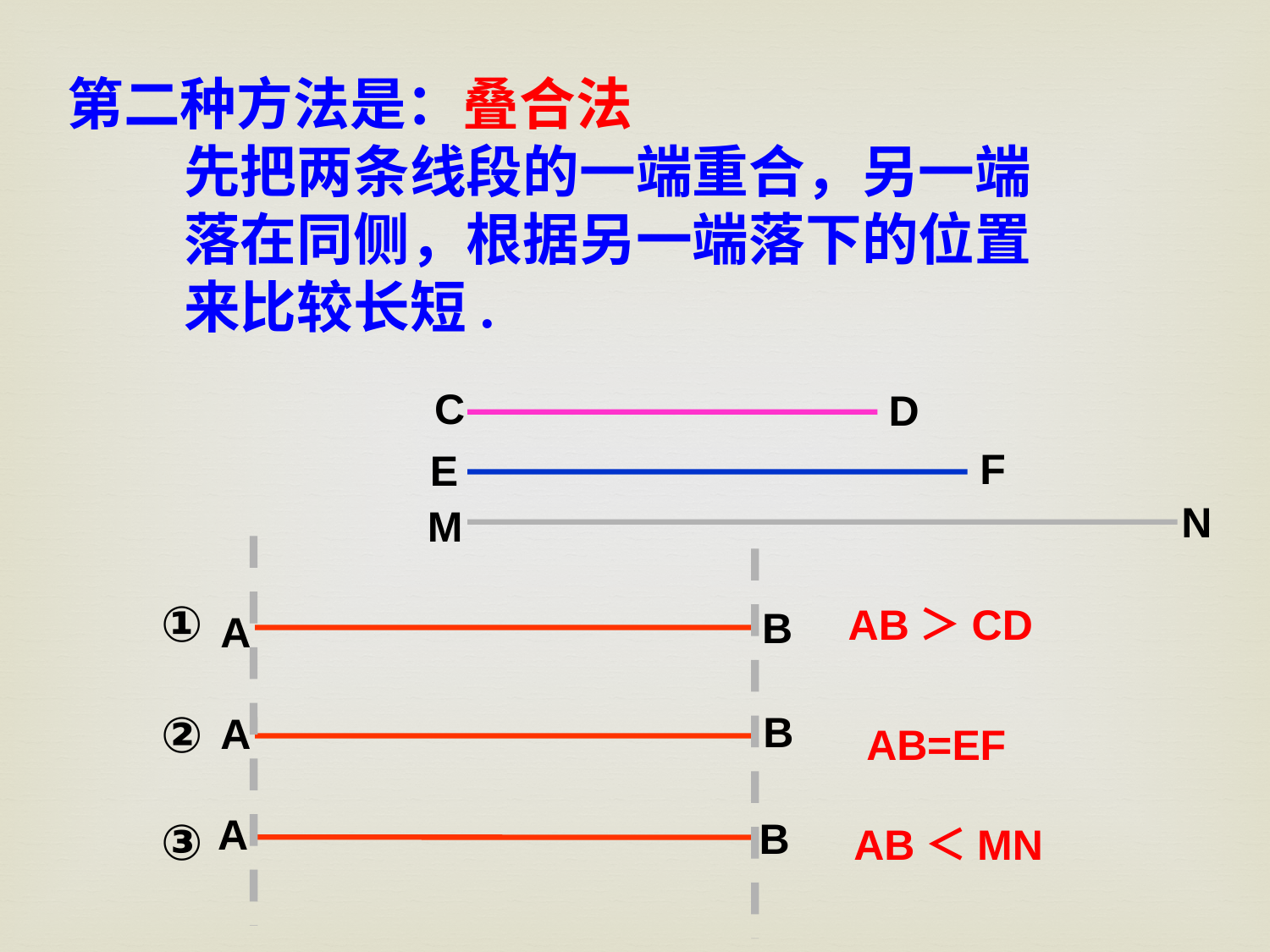

第二种方法是：叠合法
        先把两条线段的一端重合，另一端
        落在同侧，根据另一端落下的位置
        来比较长短.
C
D

F
E

N
M

①
AB＞CD
B
A

②
B
A
AB=EF

A
③
B
AB＜MN